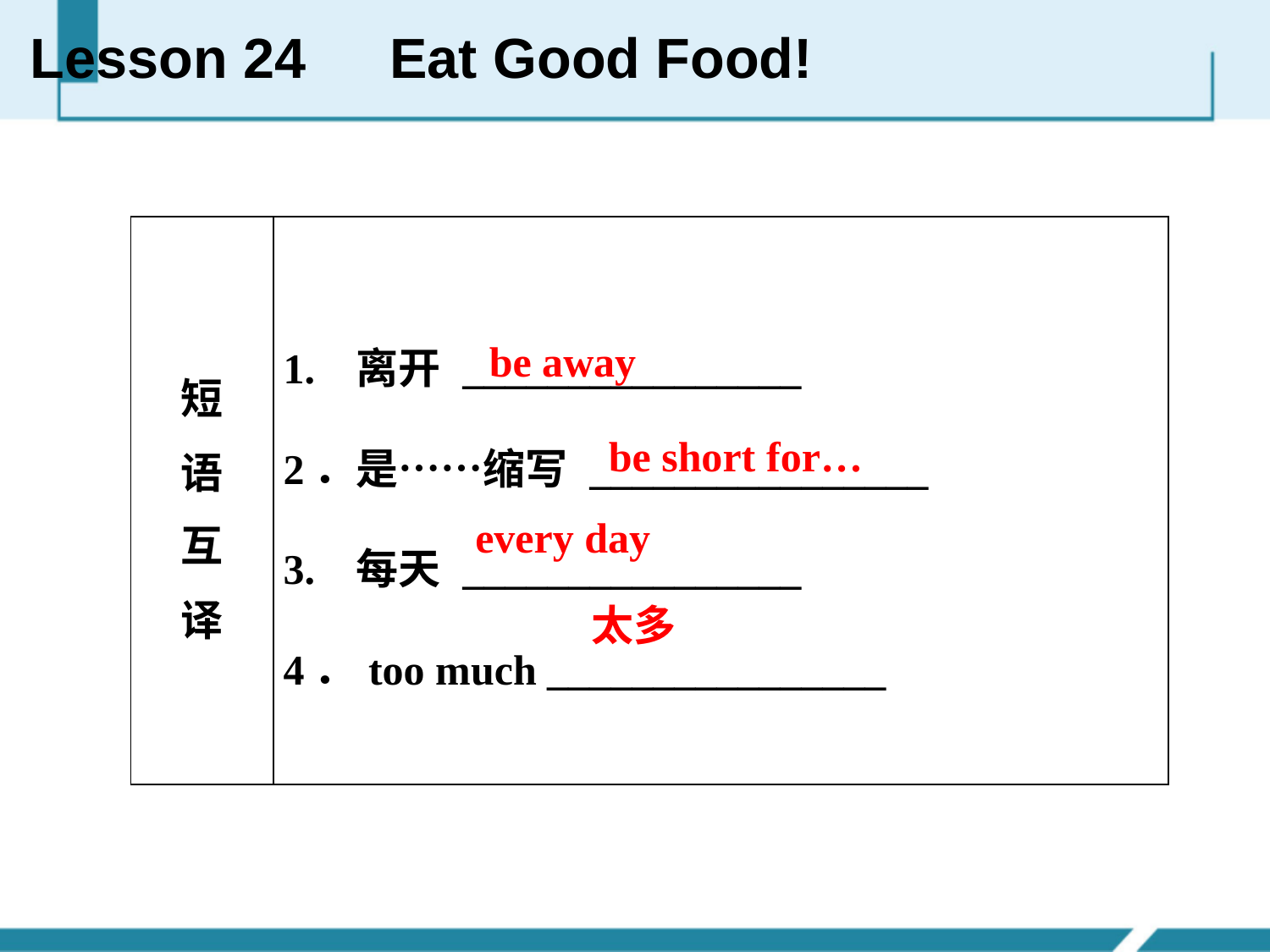

Lesson 24　Eat Good Food!
| 短 语 互 译 | 1. 离开 \_\_\_\_\_\_\_\_\_\_\_\_\_\_\_\_ 2．是……缩写 \_\_\_\_\_\_\_\_\_\_\_\_\_\_\_\_ 3. 每天 \_\_\_\_\_\_\_\_\_\_\_\_\_\_\_\_ 4．too much \_\_\_\_\_\_\_\_\_\_\_\_\_\_\_\_ |
| --- | --- |
be away
be short for…
every day
太多